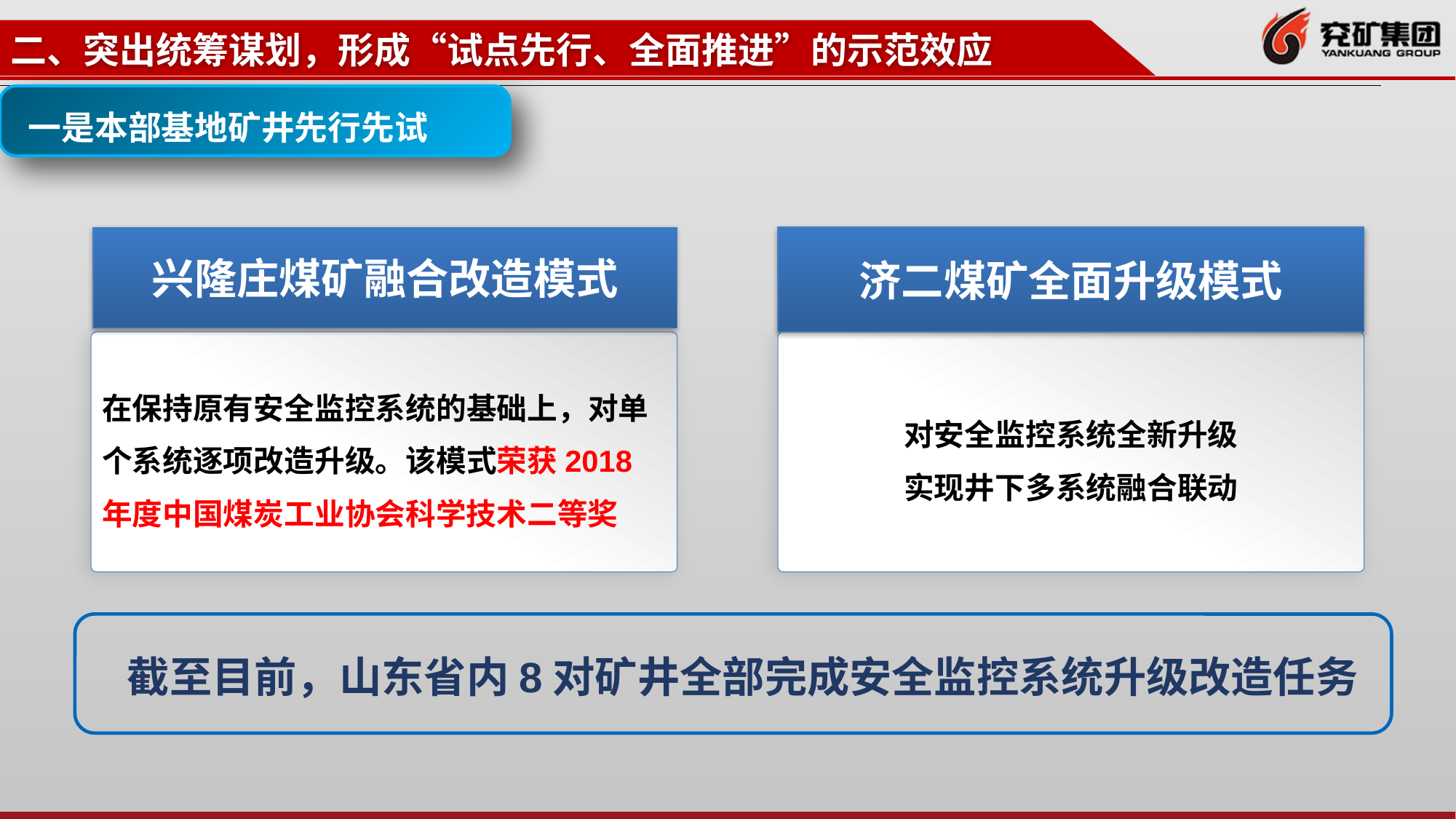

二、突出统筹谋划，形成“试点先行、全面推进”的示范效应
一是本部基地矿井先行先试

兴隆庄煤矿融合改造模式
在保持原有安全监控系统的基础上，对单个系统逐项改造升级。该模式荣获2018年度中国煤炭工业协会科学技术二等奖
济二煤矿全面升级模式
对安全监控系统全新升级
实现井下多系统融合联动

截至目前，山东省内8对矿井全部完成安全监控系统升级改造任务